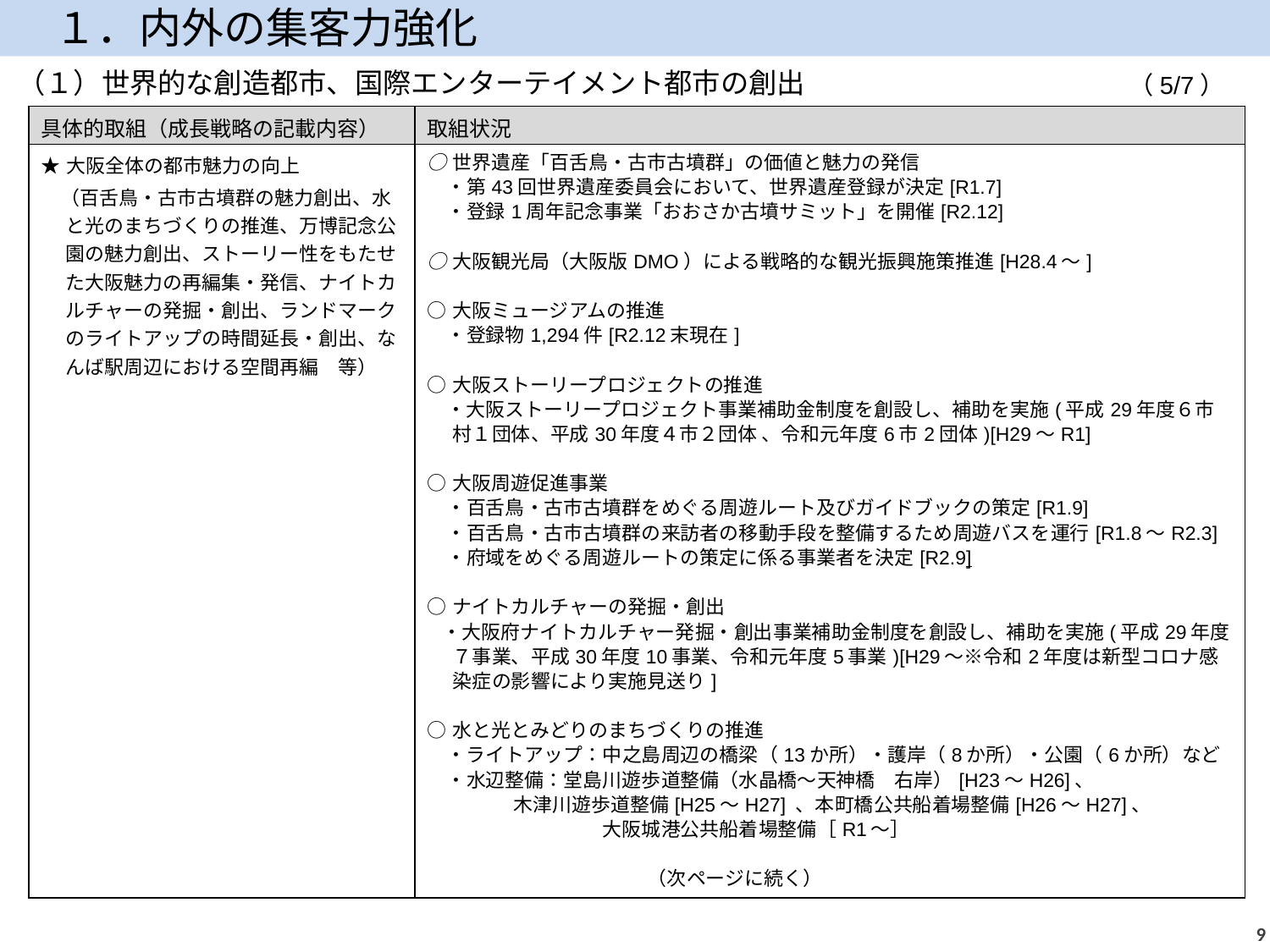

１．内外の集客力強化
（１）世界的な創造都市、国際エンターテイメント都市の創出
（5/7）
| 具体的取組（成長戦略の記載内容） | 取組状況 |
| --- | --- |
| ★大阪全体の都市魅力の向上 　（百舌鳥・古市古墳群の魅力創出、水と光のまちづくりの推進、万博記念公園の魅力創出、ストーリー性をもたせた大阪魅力の再編集・発信、ナイトカルチャーの発掘・創出、ランドマークのライトアップの時間延長・創出、なんば駅周辺における空間再編　等） | ○世界遺産「百舌鳥・古市古墳群」の価値と魅力の発信 　・第43回世界遺産委員会において、世界遺産登録が決定[R1.7] 　・登録1周年記念事業「おおさか古墳サミット」を開催[R2.12] ○大阪観光局（大阪版DMO）による戦略的な観光振興施策推進[H28.4～] ○大阪ミュージアムの推進 　・登録物1,294件[R2.12末現在] ○大阪ストーリープロジェクトの推進 　・大阪ストーリープロジェクト事業補助金制度を創設し、補助を実施(平成29年度６市村１団体、平成30年度４市２団体 、令和元年度6市2団体)[H29～R1] ○大阪周遊促進事業 　・百舌鳥・古市古墳群をめぐる周遊ルート及びガイドブックの策定[R1.9] 　・百舌鳥・古市古墳群の来訪者の移動手段を整備するため周遊バスを運行[R1.8～R2.3] 　・府域をめぐる周遊ルートの策定に係る事業者を決定[R2.9] ○ナイトカルチャーの発掘・創出 ・大阪府ナイトカルチャー発掘・創出事業補助金制度を創設し、補助を実施(平成29年度７事業、平成30年度10事業、令和元年度5事業)[H29～※令和2年度は新型コロナ感染症の影響により実施見送り] ○水と光とみどりのまちづくりの推進 　・ライトアップ：中之島周辺の橋梁（13か所）・護岸（8か所）・公園（6か所）など 　・水辺整備：堂島川遊歩道整備（水晶橋～天神橋　右岸）[H23～H26]、 木津川遊歩道整備[H25～H27] 、本町橋公共船着場整備[H26～H27]、 　　　　　　　　　大阪城港公共船着場整備［R1～］ 　　　　　　　　　　　　　　　　　　　　　　　　　　　　　　　　　　　　　　　　　　　　　　　　　　　（次ページに続く） |
9